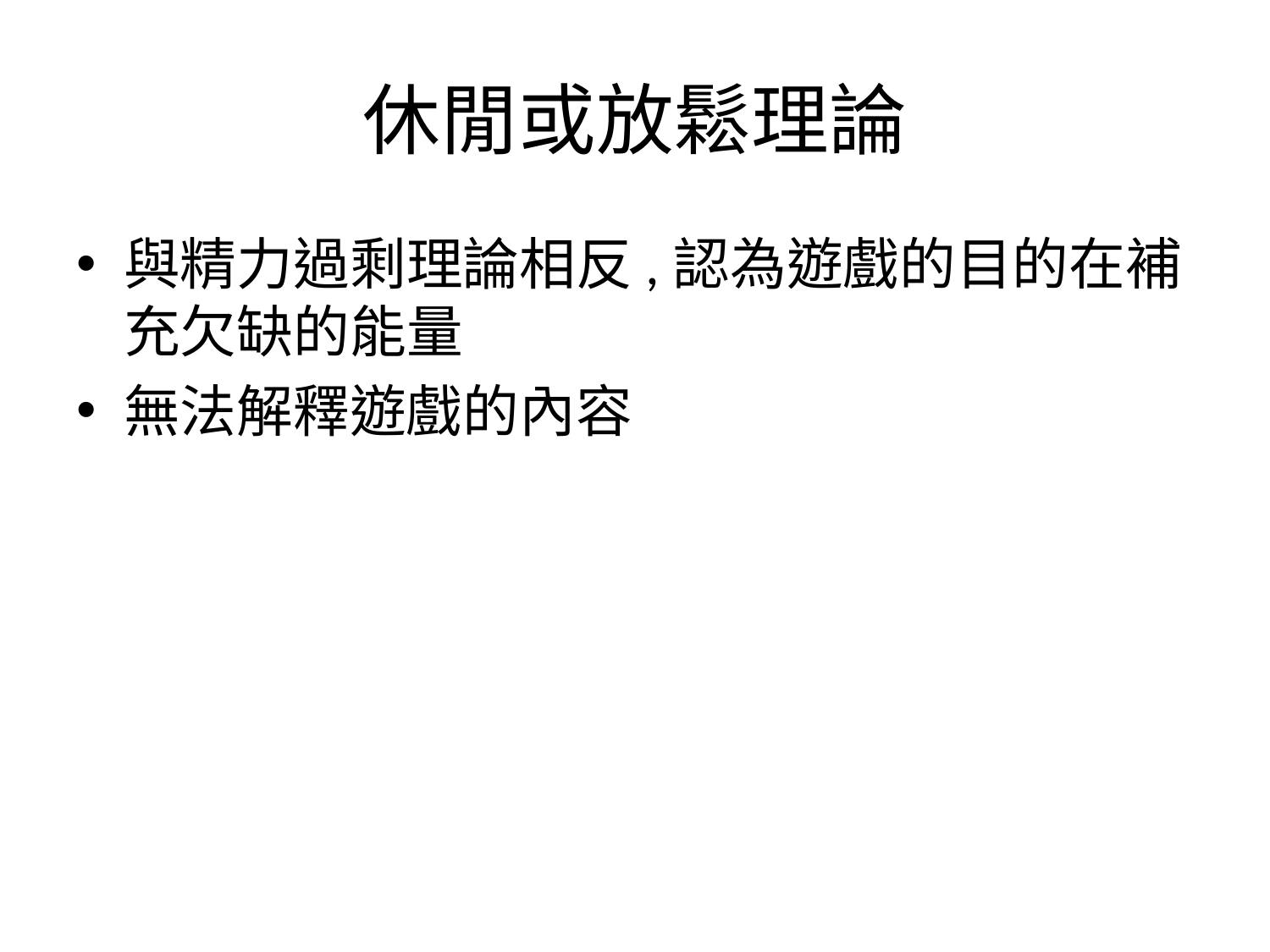

# 休閒或放鬆理論
與精力過剩理論相反,認為遊戲的目的在補充欠缺的能量
無法解釋遊戲的內容